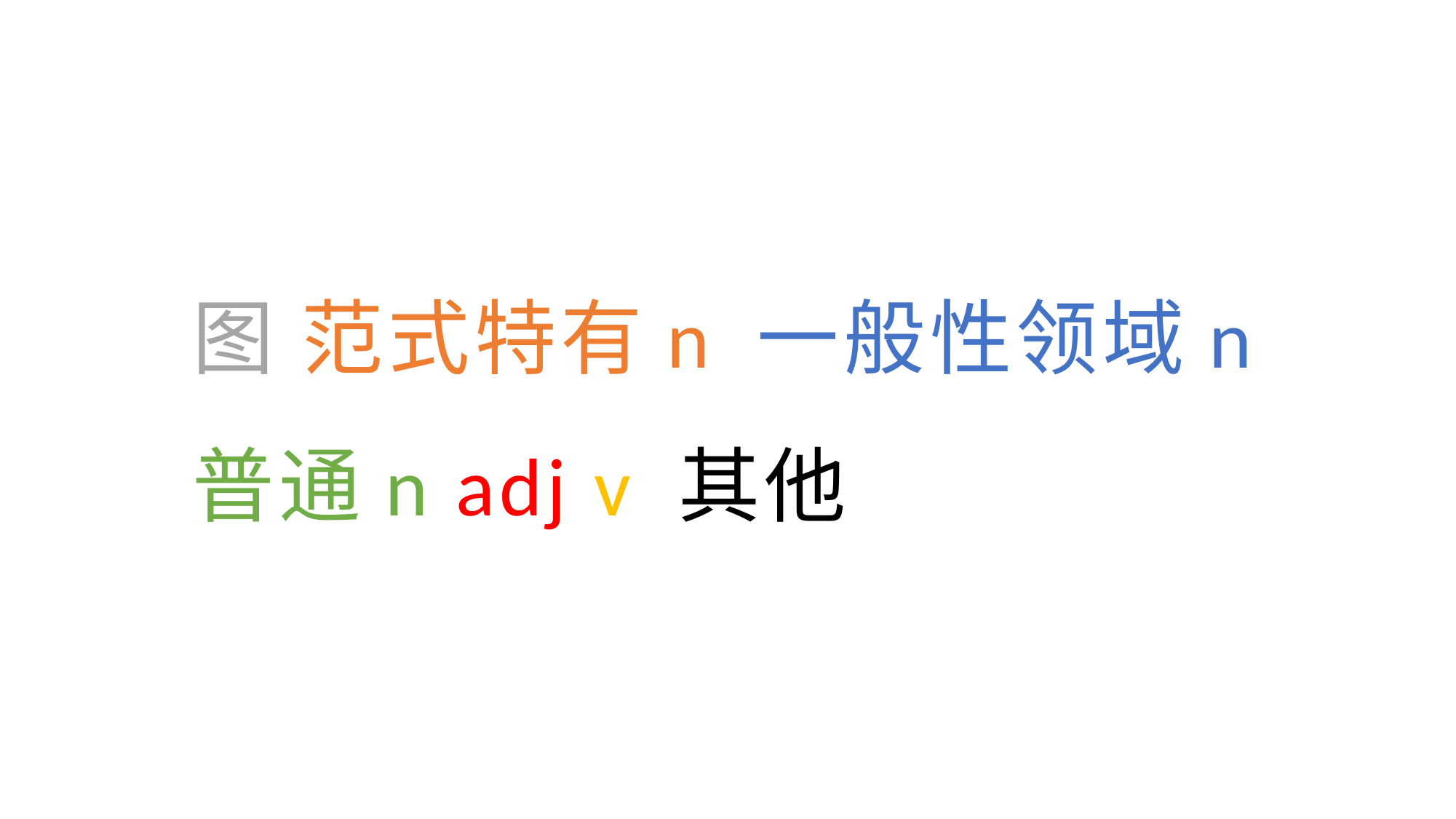

图 范式特有n 一般性领域n
普通n adj v 其他